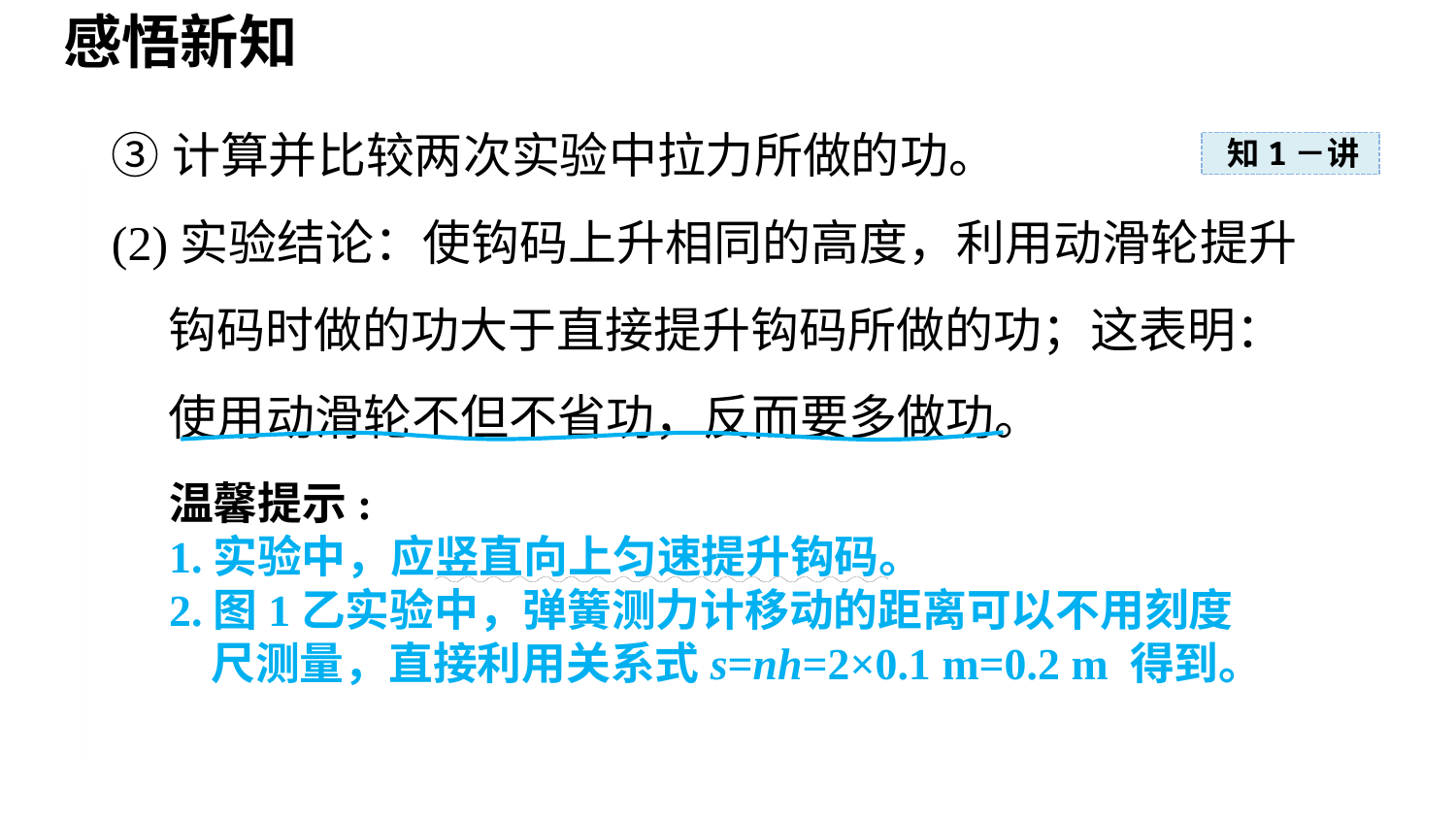

感悟新知
③计算并比较两次实验中拉力所做的功。
(2)实验结论：使钩码上升相同的高度，利用动滑轮提升钩码时做的功大于直接提升钩码所做的功；这表明：
使用动滑轮不但不省功，反而要多做功。
知1－讲

温馨提示:
1.实验中，应竖直向上匀速提升钩码。
2.图1乙实验中，弹簧测力计移动的距离可以不用刻度尺测量，直接利用关系式s=nh=2×0.1 m=0.2 m 得到。